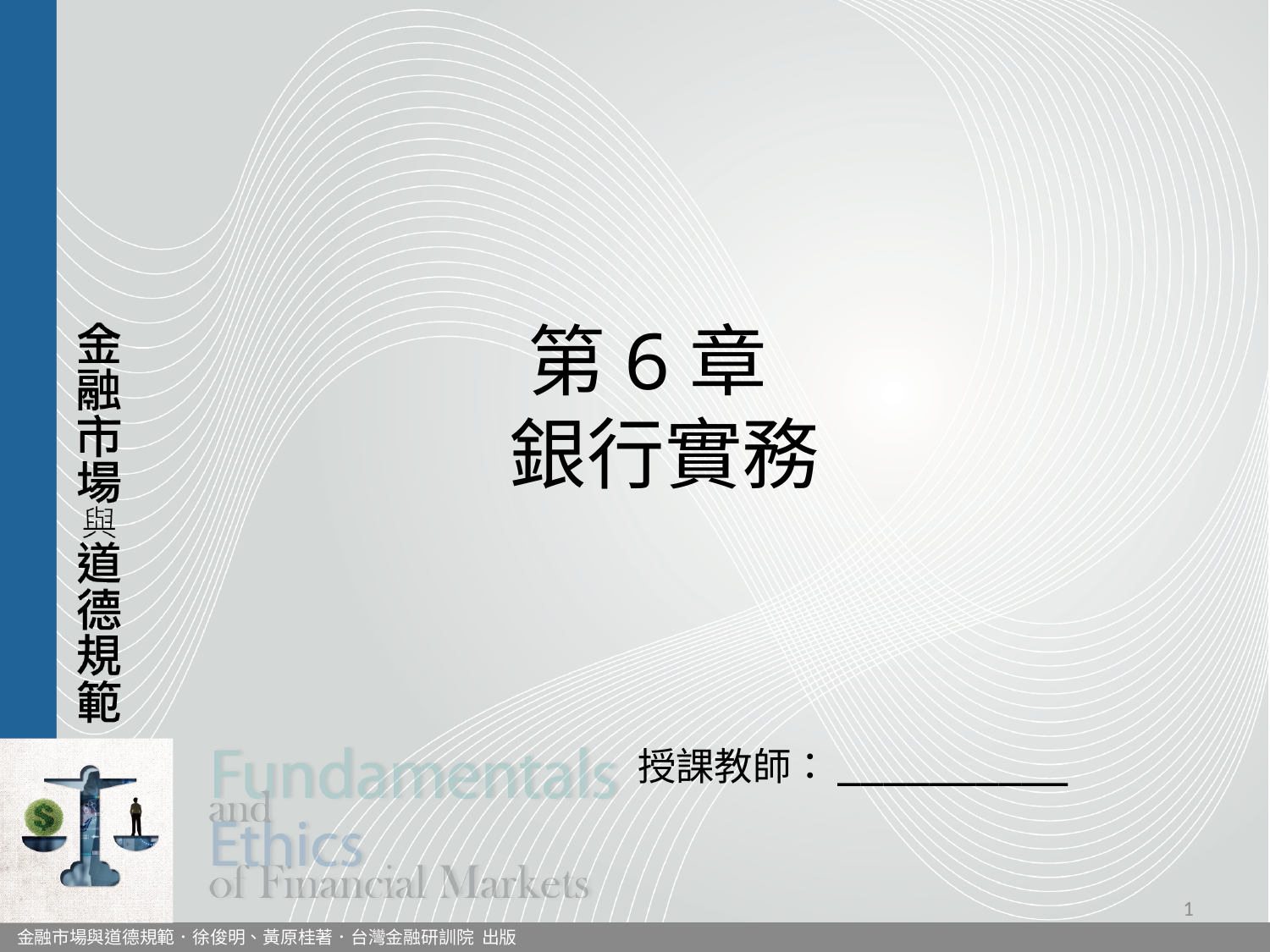

# 第6章 銀行實務
授課教師：__________
1
金融市場與道德規範．徐俊明、黃原桂著．台灣金融研訓院  出版